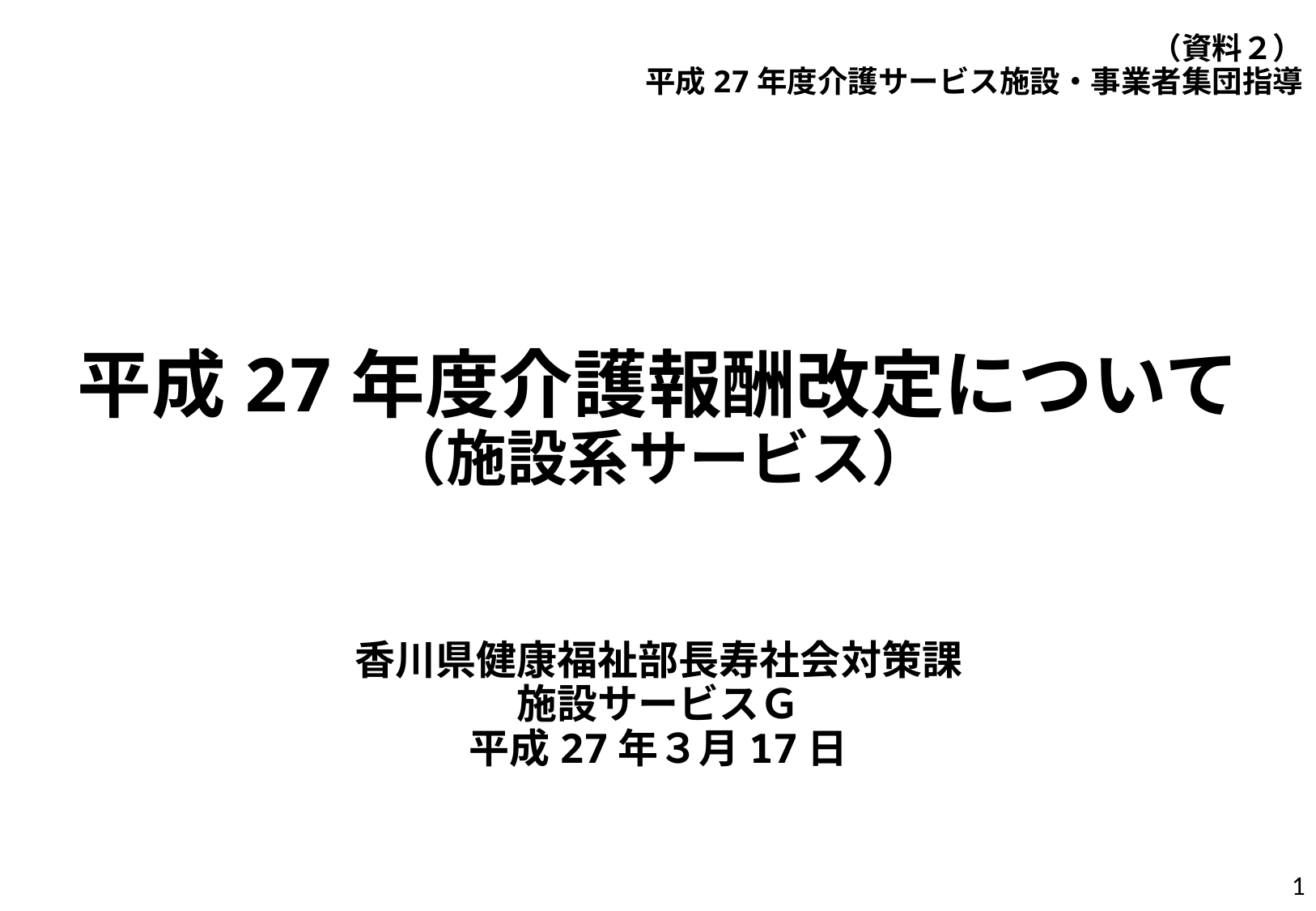

（資料２）
平成27年度介護サービス施設・事業者集団指導
# 平成27年度介護報酬改定について （施設系サービス）
香川県健康福祉部長寿社会対策課
施設サービスＧ
平成27年３月17日
1